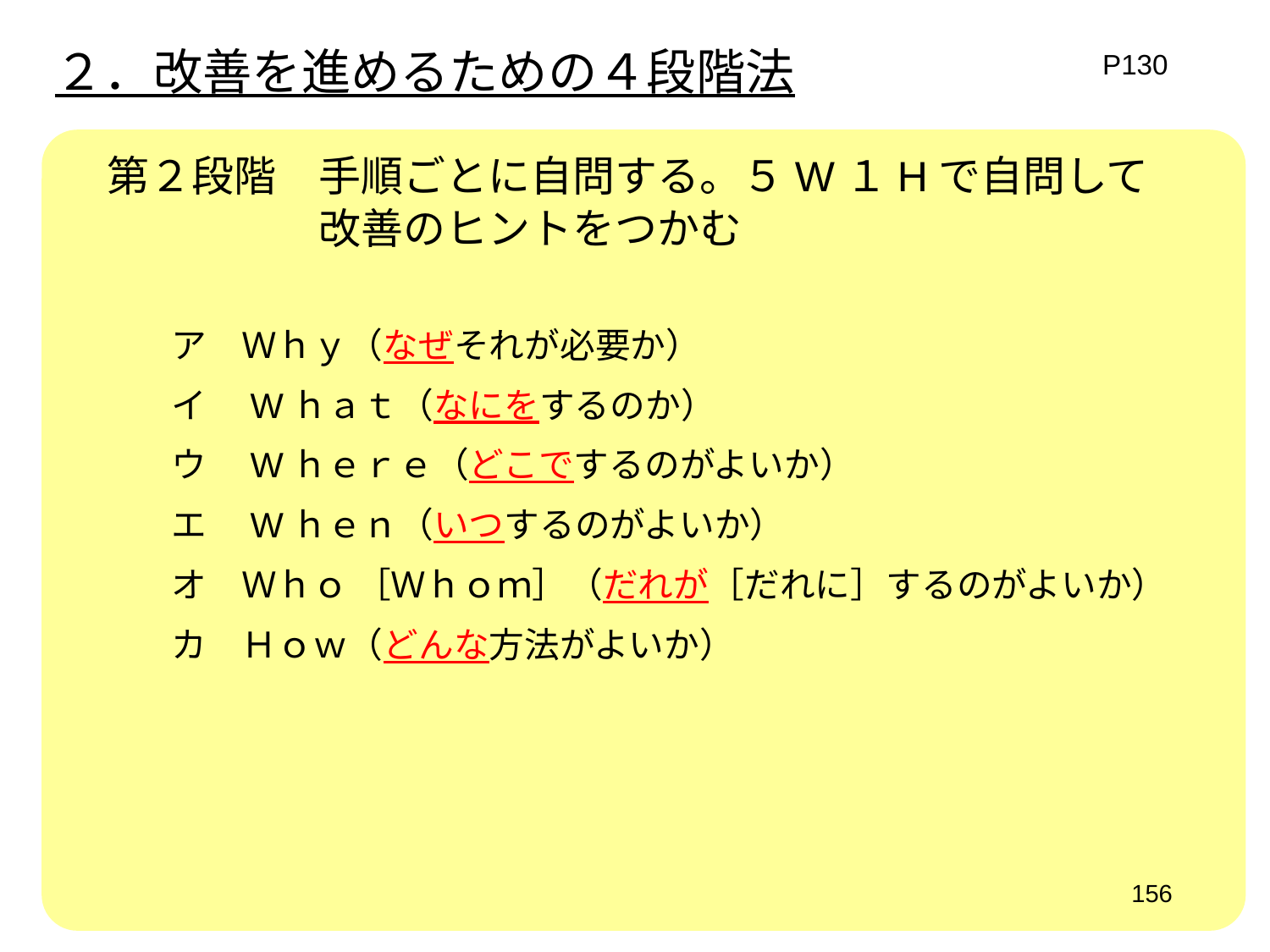

２．改善を進めるための４段階法
P130
　第２段階　手順ごとに自問する。５W１Hで自問して
　　　　　　改善のヒントをつかむ

　　　ア　Ｗｈｙ（なぜそれが必要か）
　　　イ　Wｈａｔ（なにをするのか）
　　　ウ　Wｈｅｒｅ（どこでするのがよいか）
　　　エ　Wｈｅｎ（いつするのがよいか）
　　　オ　Ｗｈｏ ［Ｗｈｏｍ］（だれが［だれに］するのがよいか）
　　　カ　Ｈｏｗ（どんな方法がよいか）
156